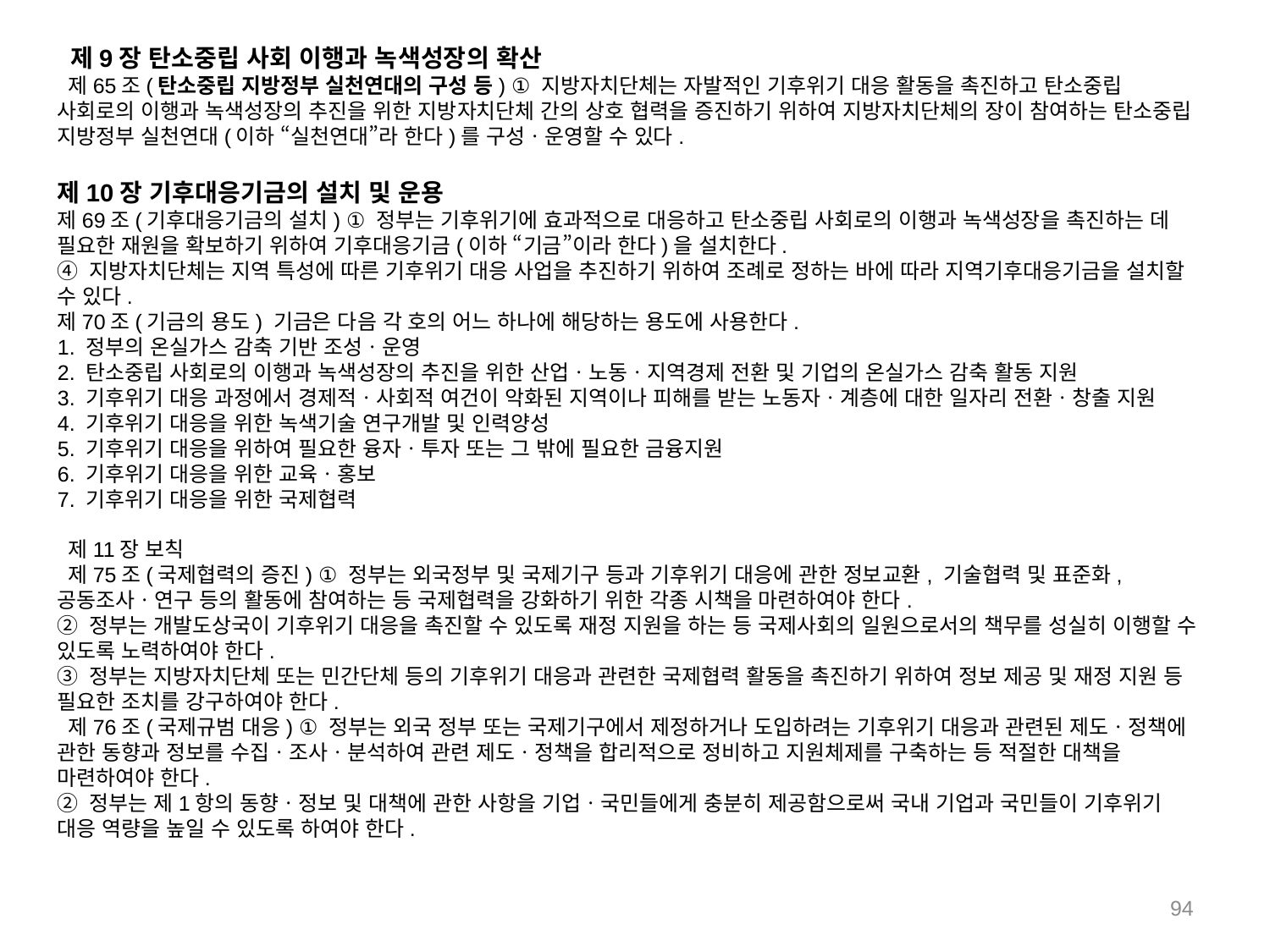

제9장 탄소중립 사회 이행과 녹색성장의 확산
 제65조(탄소중립 지방정부 실천연대의 구성 등) ① 지방자치단체는 자발적인 기후위기 대응 활동을 촉진하고 탄소중립 사회로의 이행과 녹색성장의 추진을 위한 지방자치단체 간의 상호 협력을 증진하기 위하여 지방자치단체의 장이 참여하는 탄소중립 지방정부 실천연대(이하 “실천연대”라 한다)를 구성ㆍ운영할 수 있다.

제10장 기후대응기금의 설치 및 운용
제69조(기후대응기금의 설치) ① 정부는 기후위기에 효과적으로 대응하고 탄소중립 사회로의 이행과 녹색성장을 촉진하는 데 필요한 재원을 확보하기 위하여 기후대응기금(이하 “기금”이라 한다)을 설치한다.
④ 지방자치단체는 지역 특성에 따른 기후위기 대응 사업을 추진하기 위하여 조례로 정하는 바에 따라 지역기후대응기금을 설치할 수 있다.
제70조(기금의 용도) 기금은 다음 각 호의 어느 하나에 해당하는 용도에 사용한다.
1. 정부의 온실가스 감축 기반 조성ㆍ운영
2. 탄소중립 사회로의 이행과 녹색성장의 추진을 위한 산업ㆍ노동ㆍ지역경제 전환 및 기업의 온실가스 감축 활동 지원
3. 기후위기 대응 과정에서 경제적ㆍ사회적 여건이 악화된 지역이나 피해를 받는 노동자ㆍ계층에 대한 일자리 전환ㆍ창출 지원
4. 기후위기 대응을 위한 녹색기술 연구개발 및 인력양성
5. 기후위기 대응을 위하여 필요한 융자ㆍ투자 또는 그 밖에 필요한 금융지원
6. 기후위기 대응을 위한 교육ㆍ홍보
7. 기후위기 대응을 위한 국제협력

 제11장 보칙
 제75조(국제협력의 증진) ① 정부는 외국정부 및 국제기구 등과 기후위기 대응에 관한 정보교환, 기술협력 및 표준화, 공동조사ㆍ연구 등의 활동에 참여하는 등 국제협력을 강화하기 위한 각종 시책을 마련하여야 한다.
② 정부는 개발도상국이 기후위기 대응을 촉진할 수 있도록 재정 지원을 하는 등 국제사회의 일원으로서의 책무를 성실히 이행할 수 있도록 노력하여야 한다.
③ 정부는 지방자치단체 또는 민간단체 등의 기후위기 대응과 관련한 국제협력 활동을 촉진하기 위하여 정보 제공 및 재정 지원 등 필요한 조치를 강구하여야 한다.
 제76조(국제규범 대응) ① 정부는 외국 정부 또는 국제기구에서 제정하거나 도입하려는 기후위기 대응과 관련된 제도ㆍ정책에 관한 동향과 정보를 수집ㆍ조사ㆍ분석하여 관련 제도ㆍ정책을 합리적으로 정비하고 지원체제를 구축하는 등 적절한 대책을 마련하여야 한다.
② 정부는 제1항의 동향ㆍ정보 및 대책에 관한 사항을 기업ㆍ국민들에게 충분히 제공함으로써 국내 기업과 국민들이 기후위기 대응 역량을 높일 수 있도록 하여야 한다.
94